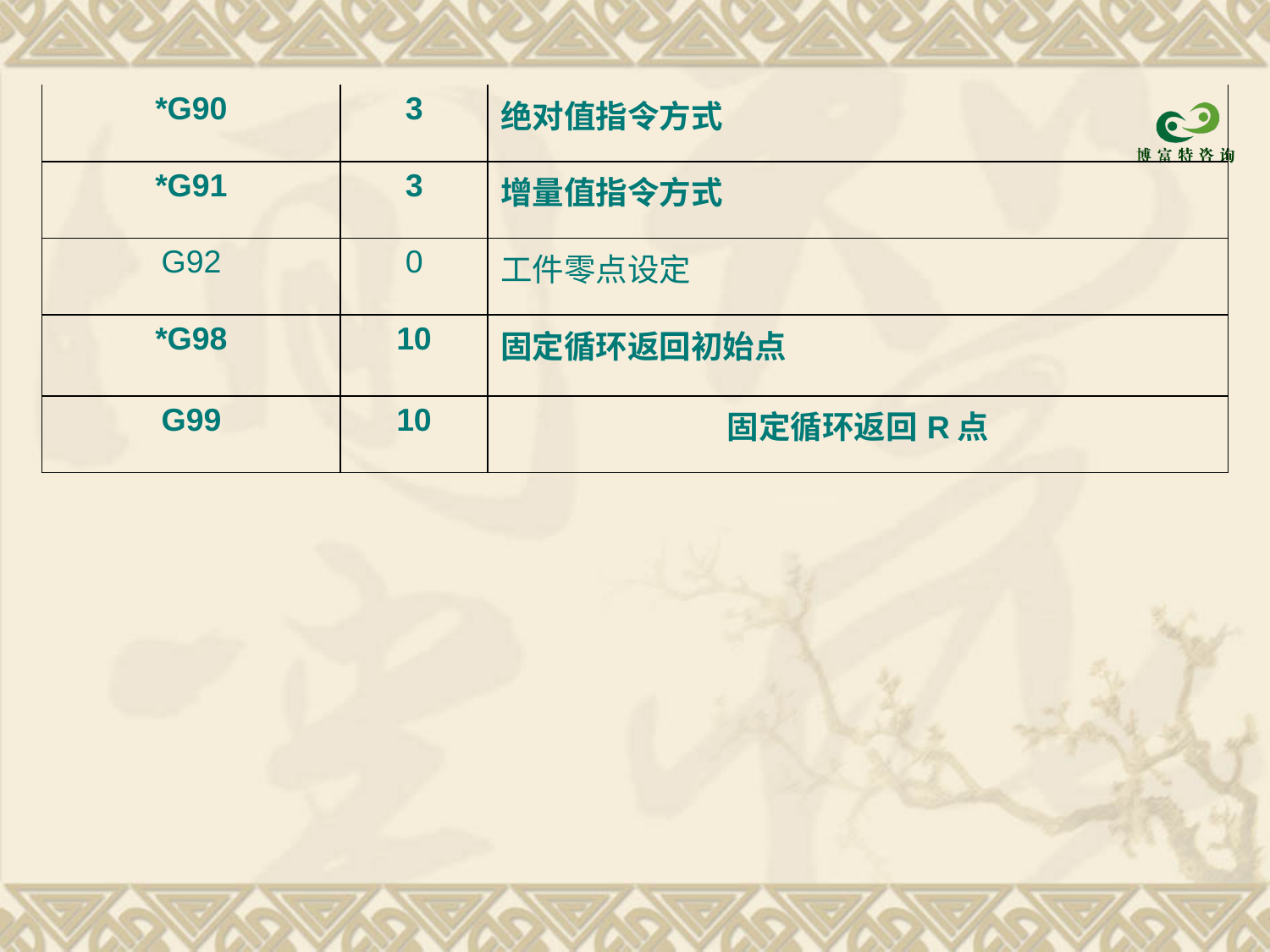

| \*G90 | 3 | 绝对值指令方式 |
| --- | --- | --- |
| \*G91 | 3 | 增量值指令方式 |
| G92 | 0 | 工件零点设定 |
| \*G98 | 10 | 固定循环返回初始点 |
| G99 | 10 | 固定循环返回R点 |